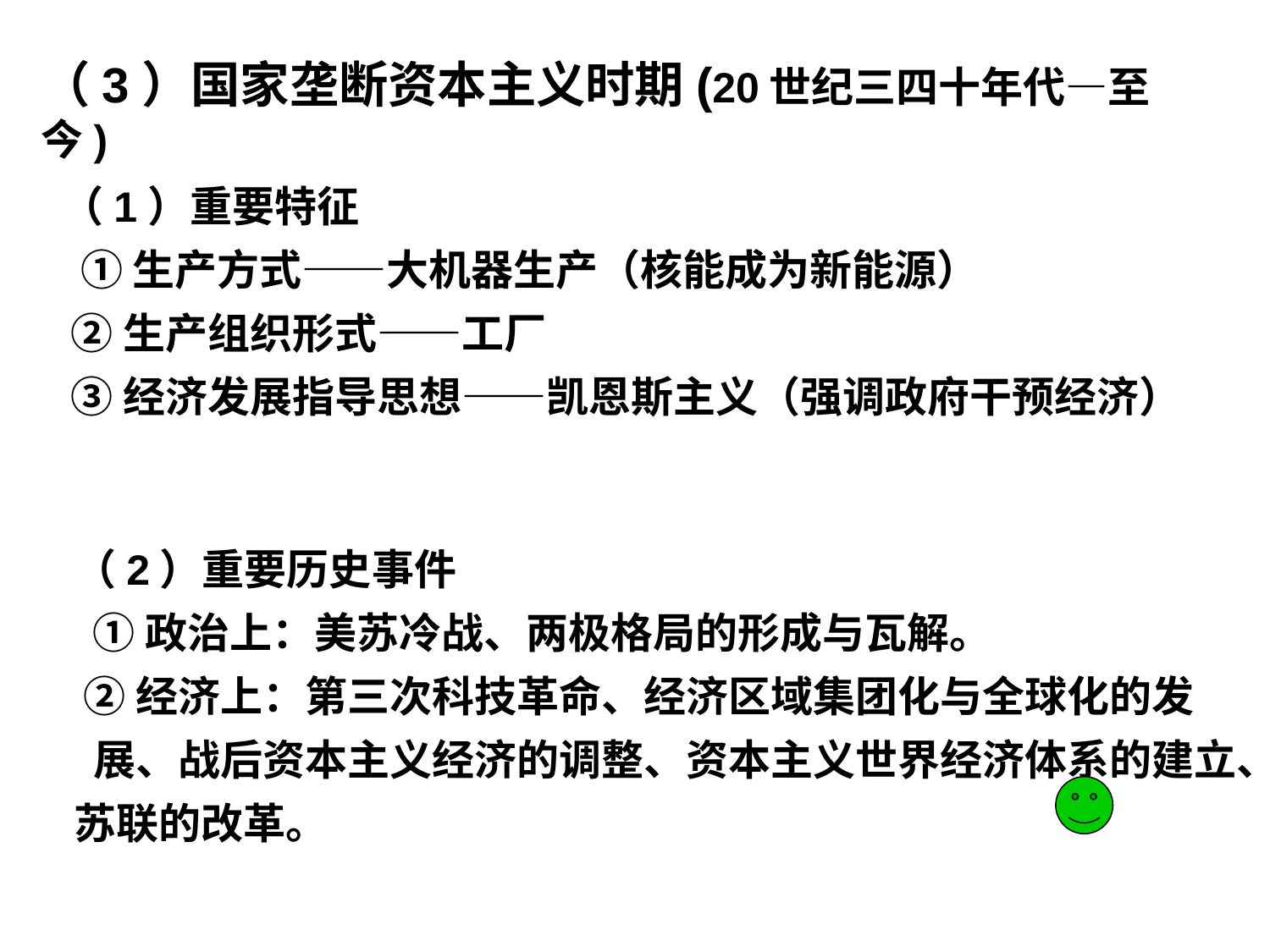

（3）国家垄断资本主义时期(20世纪三四十年代—至今)
（1）重要特征
  ①生产方式——大机器生产（核能成为新能源）
 ②生产组织形式——工厂
 ③经济发展指导思想——凯恩斯主义（强调政府干预经济）

（2）重要历史事件
  ①政治上：美苏冷战、两极格局的形成与瓦解。
 ②经济上：第三次科技革命、经济区域集团化与全球化的发
 展、战后资本主义经济的调整、资本主义世界经济体系的建立、苏联的改革。